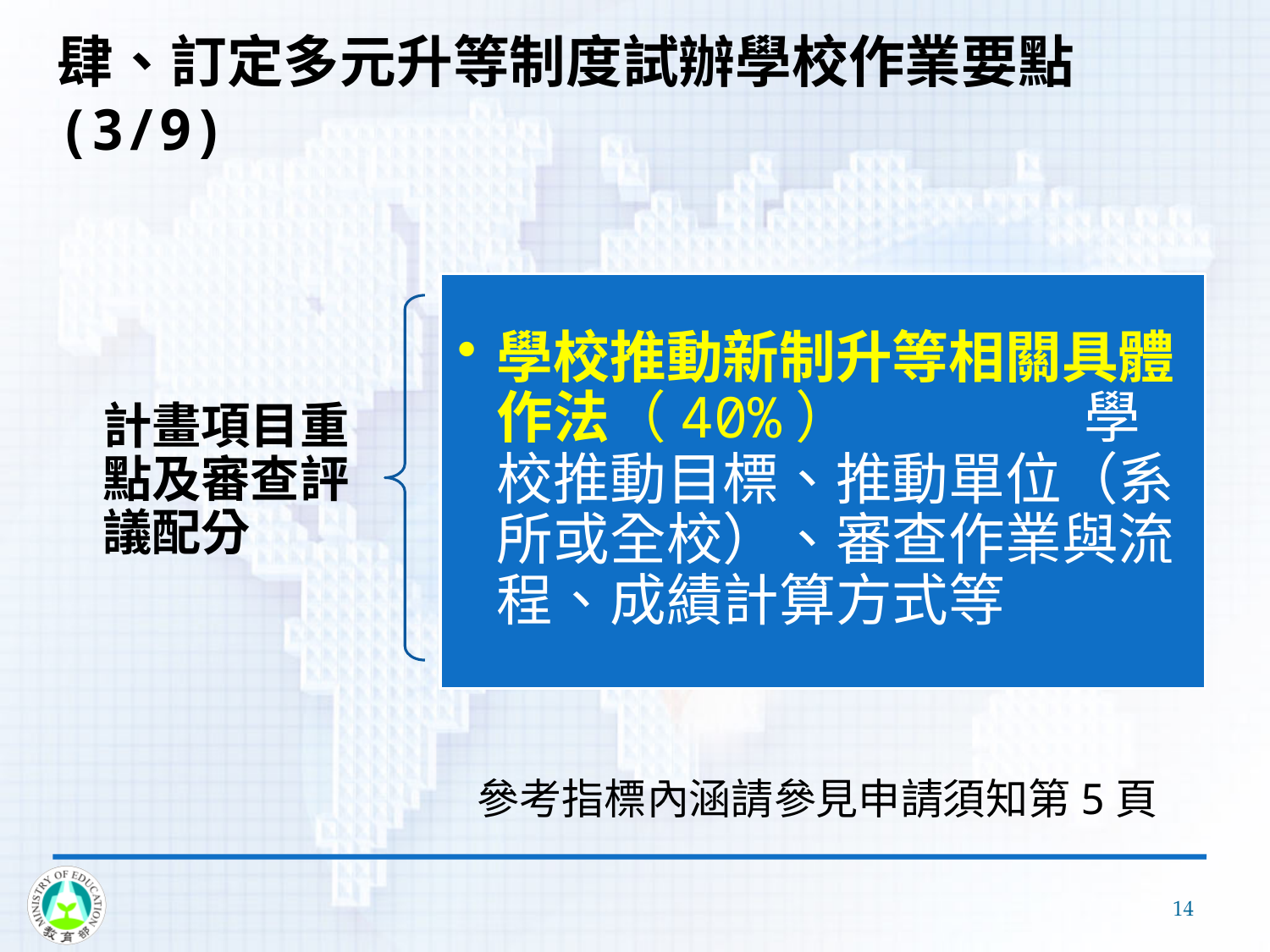

肆、訂定多元升等制度試辦學校作業要點(3/9)
計畫項目重點及審查評議配分
學校推動新制升等相關具體作法（40%）                  學校推動目標、推動單位（系所或全校）、審查作業與流程、成績計算方式等
參考指標內涵請參見申請須知第5頁
14